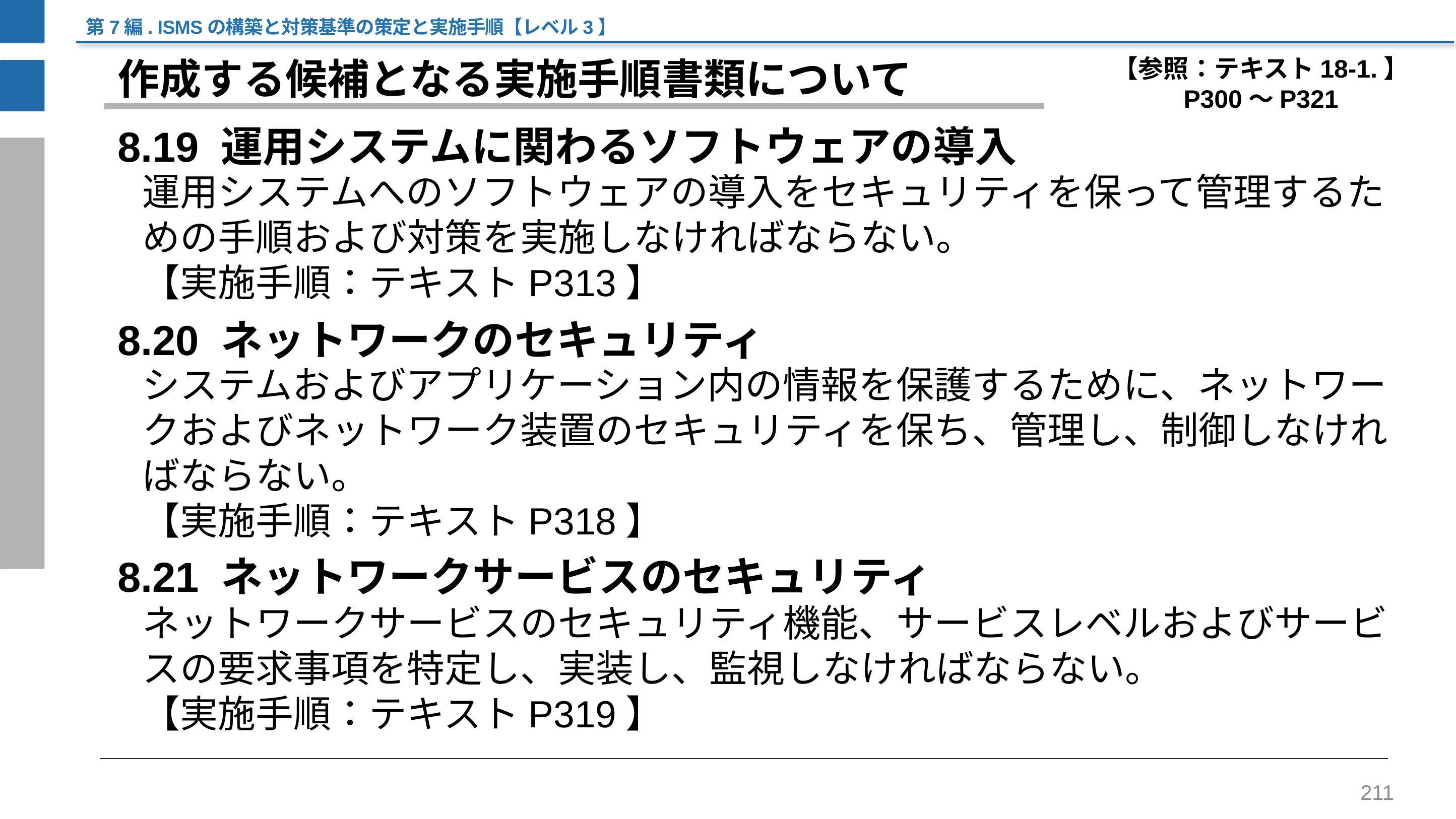

第7編. ISMSの構築と対策基準の策定と実施手順【レベル3】
【参照：テキスト18-1.】
P300～P321
作成する候補となる実施手順書類について
8.19 運用システムに関わるソフトウェアの導入

運用システムへのソフトウェアの導入をセキュリティを保って管理するための手順および対策を実施しなければならない。
【実施手順：テキストP313】
8.20 ネットワークのセキュリティ
システムおよびアプリケーション内の情報を保護するために、ネットワークおよびネットワーク装置のセキュリティを保ち、管理し、制御しなければならない。
【実施手順：テキストP318】
8.21 ネットワークサービスのセキュリティ
ネットワークサービスのセキュリティ機能、サービスレベルおよびサービスの要求事項を特定し、実装し、監視しなければならない。
【実施手順：テキストP319】
211